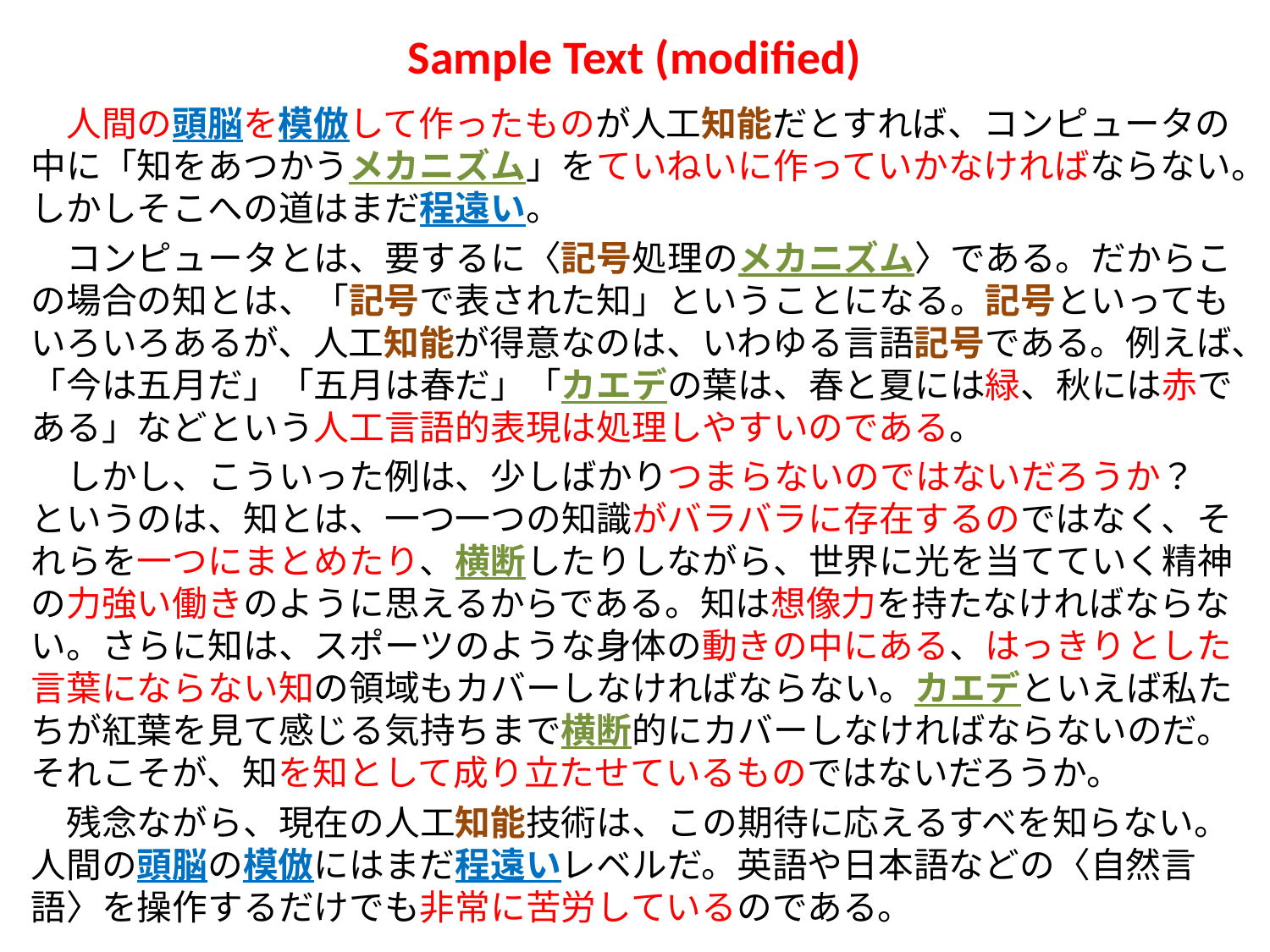

# Sample Text (modified)
　人間の頭脳を模倣して作ったものが人工知能だとすれば、コンピュータの中に「知をあつかうメカニズム」をていねいに作っていかなければならない。しかしそこへの道はまだ程遠い。
　コンピュータとは、要するに〈記号処理のメカニズム〉である。だからこの場合の知とは、「記号で表された知」ということになる。記号といってもいろいろあるが、人工知能が得意なのは、いわゆる言語記号である。例えば、「今は五月だ」「五月は春だ」「カエデの葉は、春と夏には緑、秋には赤である」などという人工言語的表現は処理しやすいのである。
　しかし、こういった例は、少しばかりつまらないのではないだろうか？　というのは、知とは、一つ一つの知識がバラバラに存在するのではなく、それらを一つにまとめたり、横断したりしながら、世界に光を当てていく精神の力強い働きのように思えるからである。知は想像力を持たなければならない。さらに知は、スポーツのような身体の動きの中にある、はっきりとした言葉にならない知の領域もカバーしなければならない。カエデといえば私たちが紅葉を見て感じる気持ちまで横断的にカバーしなければならないのだ。それこそが、知を知として成り立たせているものではないだろうか。
　残念ながら、現在の人工知能技術は、この期待に応えるすべを知らない。人間の頭脳の模倣にはまだ程遠いレベルだ。英語や日本語などの〈自然言語〉を操作するだけでも非常に苦労しているのである。